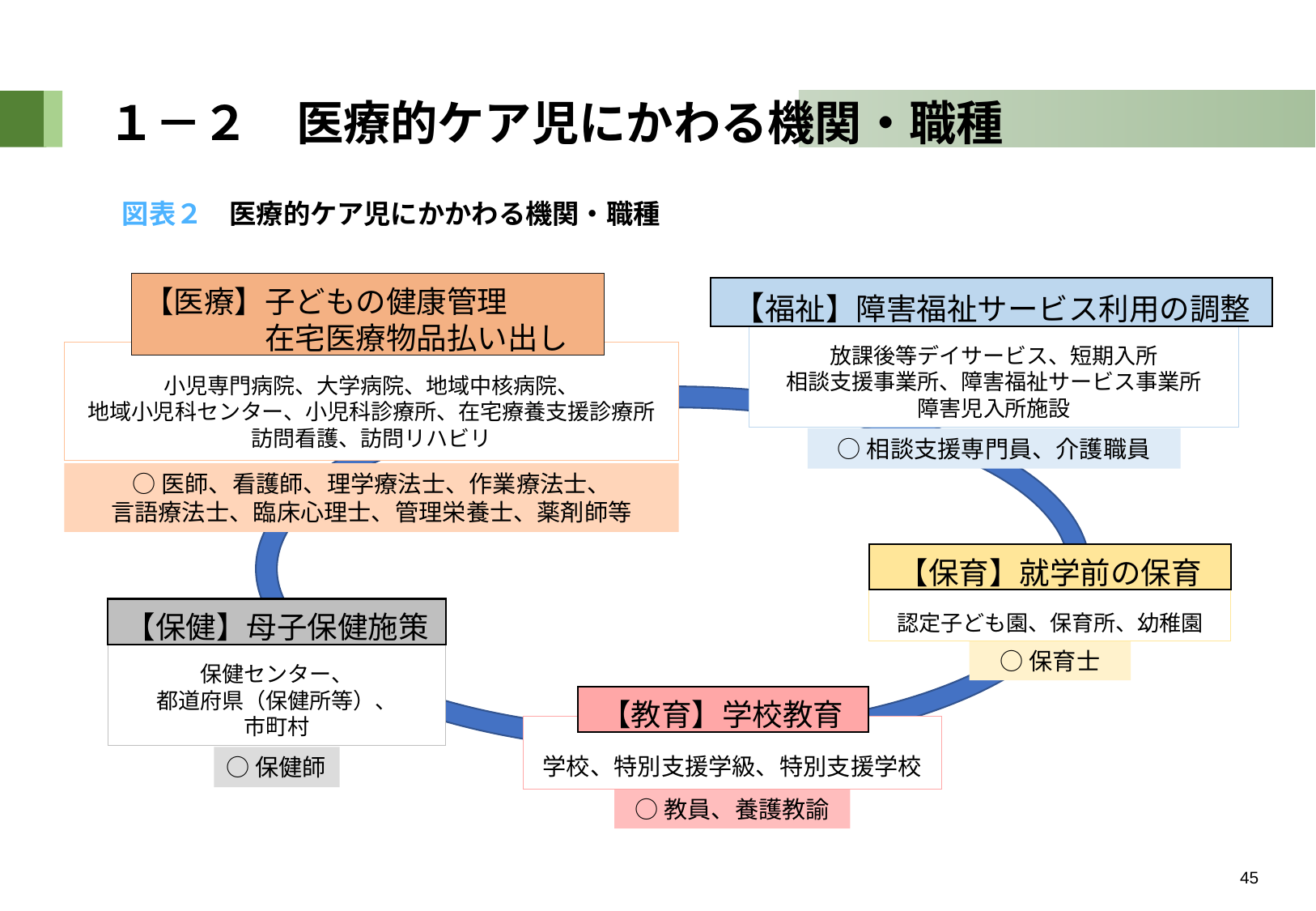

# １－２　医療的ケア児にかわる機関・職種
図表２　医療的ケア児にかかわる機関・職種
【医療】子どもの健康管理
　　　　在宅医療物品払い出し
【福祉】障害福祉サービス利用の調整

放課後等デイサービス、短期入所
相談支援事業所、障害福祉サービス事業所
障害児入所施設

小児専門病院、大学病院、地域中核病院、
地域小児科センター、小児科診療所、在宅療養支援診療所
訪問看護、訪問リハビリ

○相談支援専門員、介護職員
○医師、看護師、理学療法士、作業療法士、
言語療法士、臨床心理士、管理栄養士、薬剤師等
【保育】就学前の保育

認定子ども園、保育所、幼稚園
【保健】母子保健施策

保健センター、
都道府県（保健所等）、
市町村
○保育士
【教育】学校教育

学校、特別支援学級、特別支援学校
○保健師
○教員、養護教諭
45